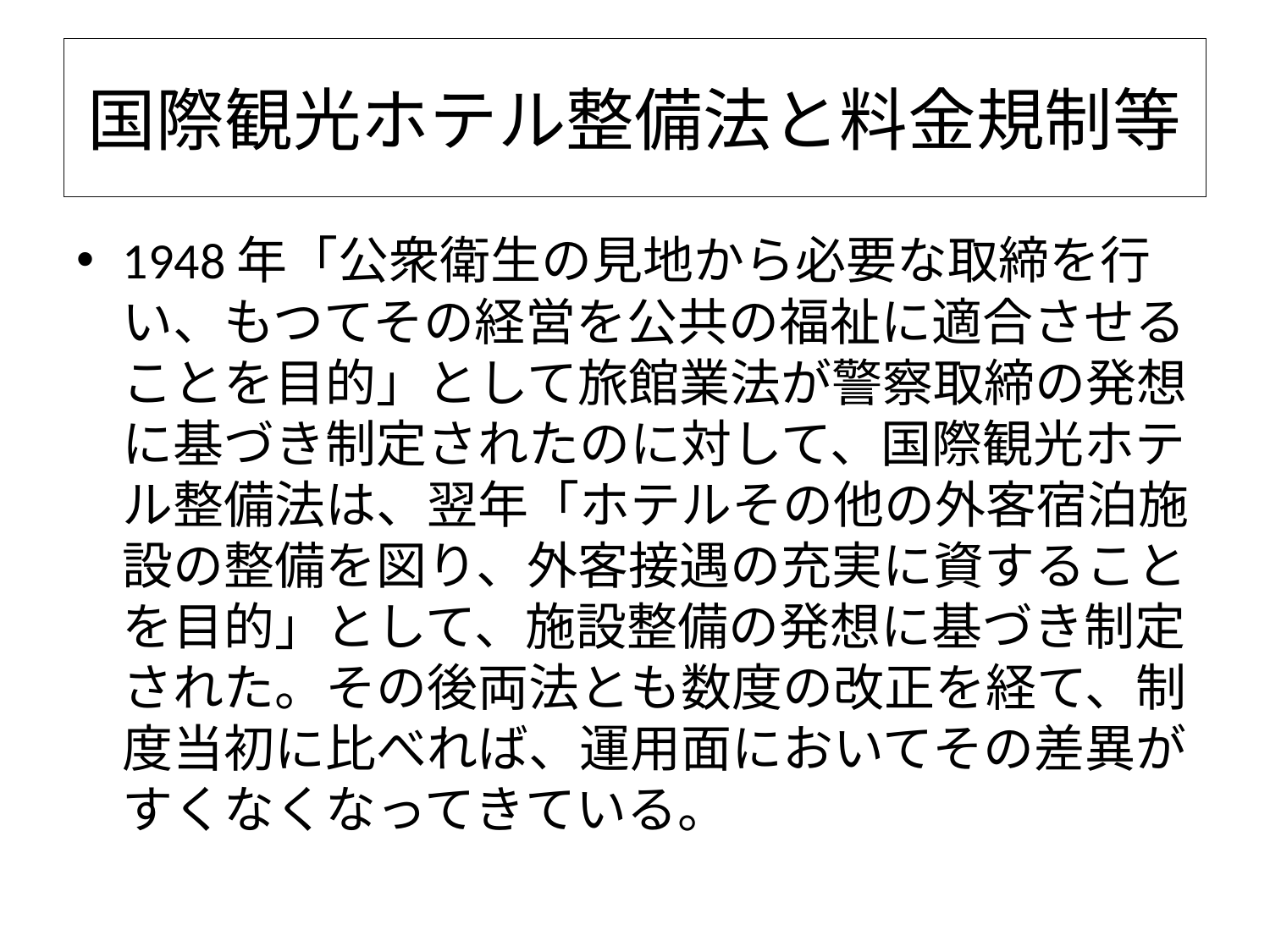

# 国際観光ホテル整備法と料金規制等
1948年「公衆衛生の見地から必要な取締を行い、もつてその経営を公共の福祉に適合させることを目的」として旅館業法が警察取締の発想に基づき制定されたのに対して、国際観光ホテル整備法は、翌年「ホテルその他の外客宿泊施設の整備を図り、外客接遇の充実に資することを目的」として、施設整備の発想に基づき制定された。その後両法とも数度の改正を経て、制度当初に比べれば、運用面においてその差異がすくなくなってきている。